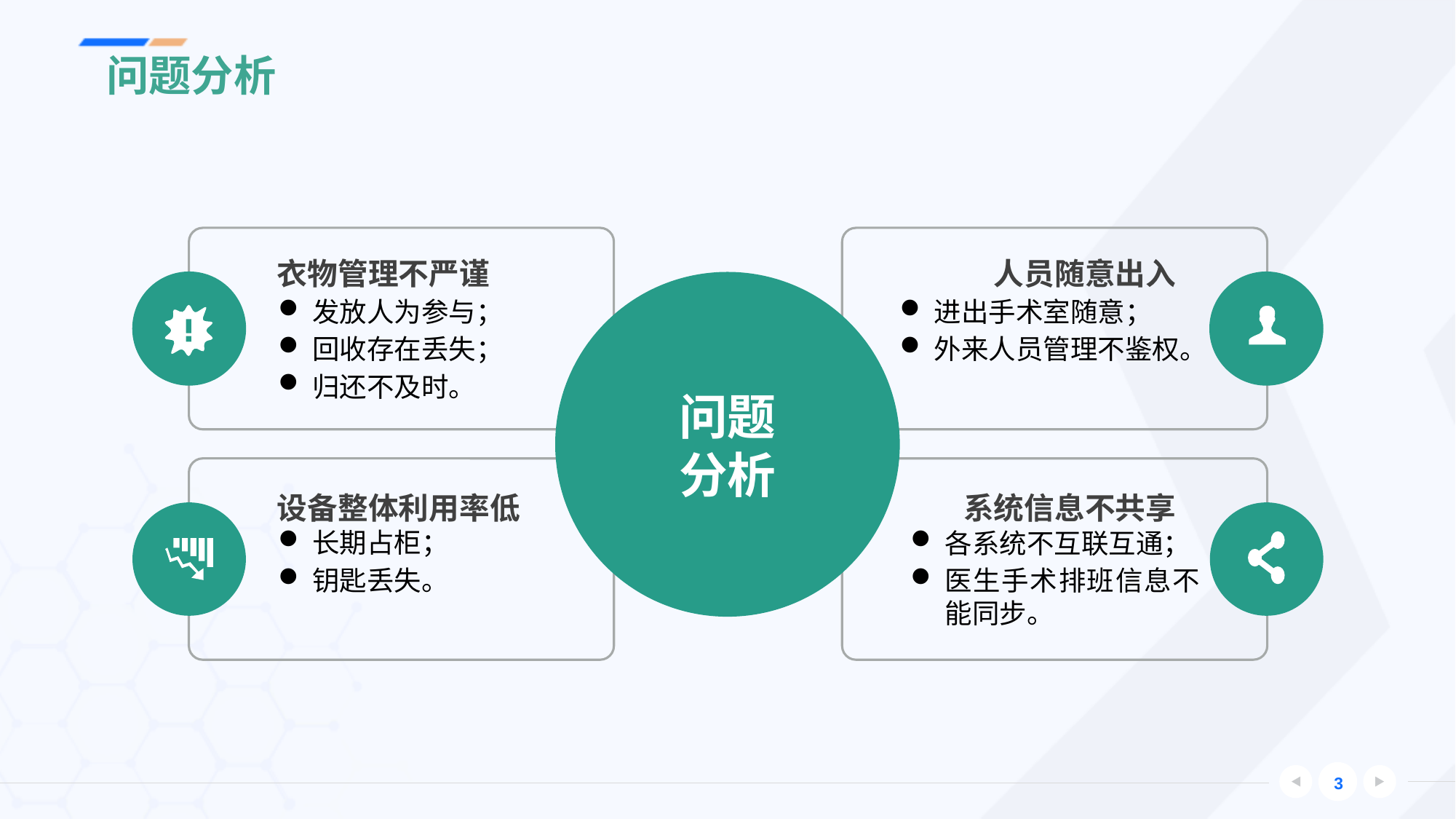

# 问题分析

衣物管理不严谨

发放人为参与；
回收存在丢失；
归还不及时。

人员随意出入

进出手术室随意；
外来人员管理不鉴权。

问题
分析

设备整体利用率低

长期占柜；
钥匙丢失。

系统信息不共享

各系统不互联互通；
医生手术排班信息不能同步。